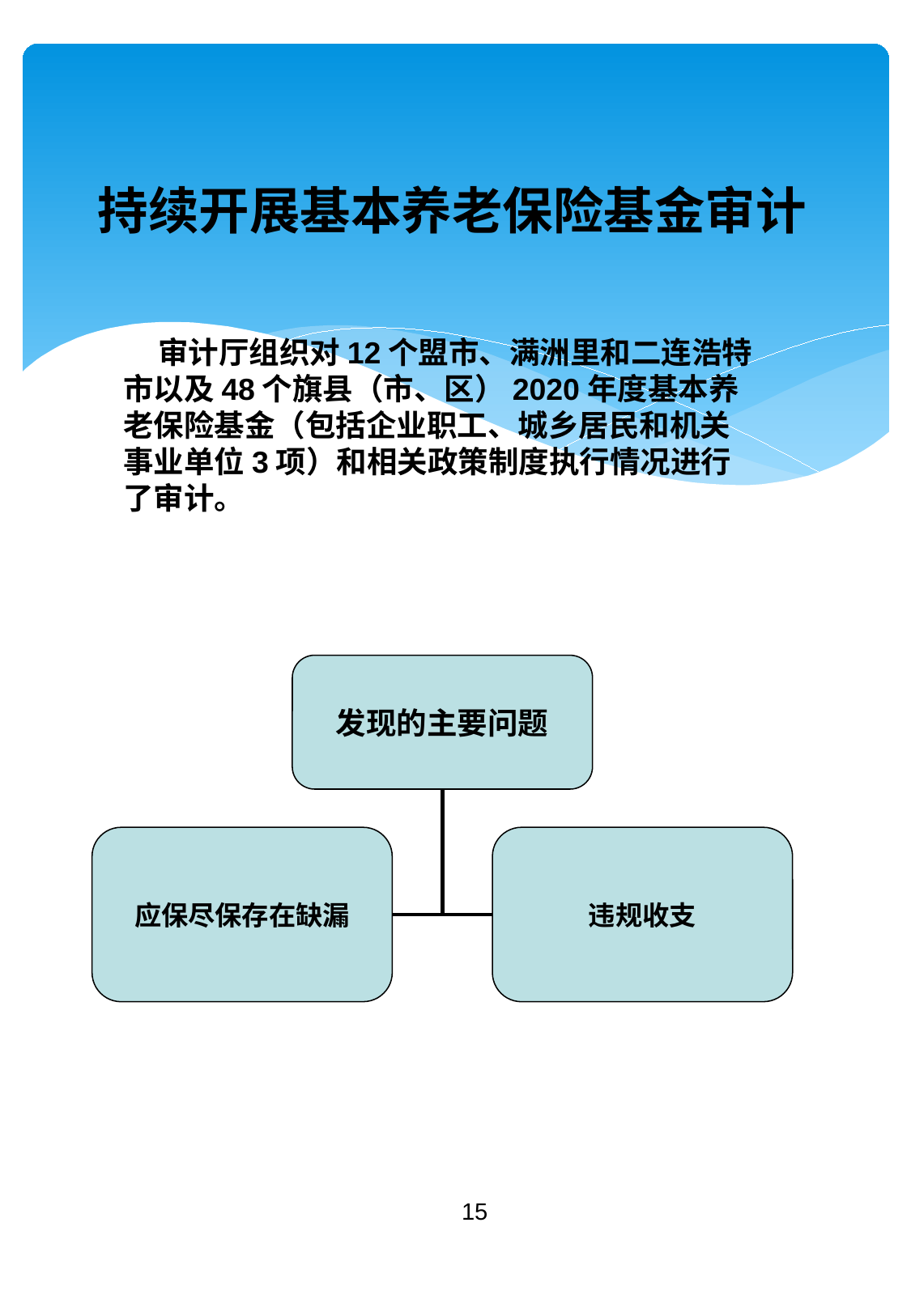

持续开展基本养老保险基金审计
    审计厅组织对12个盟市、满洲里和二连浩特市以及48个旗县（市、区）2020年度基本养老保险基金（包括企业职工、城乡居民和机关事业单位3项）和相关政策制度执行情况进行了审计。
发现的主要问题
应保尽保存在缺漏
违规收支
15